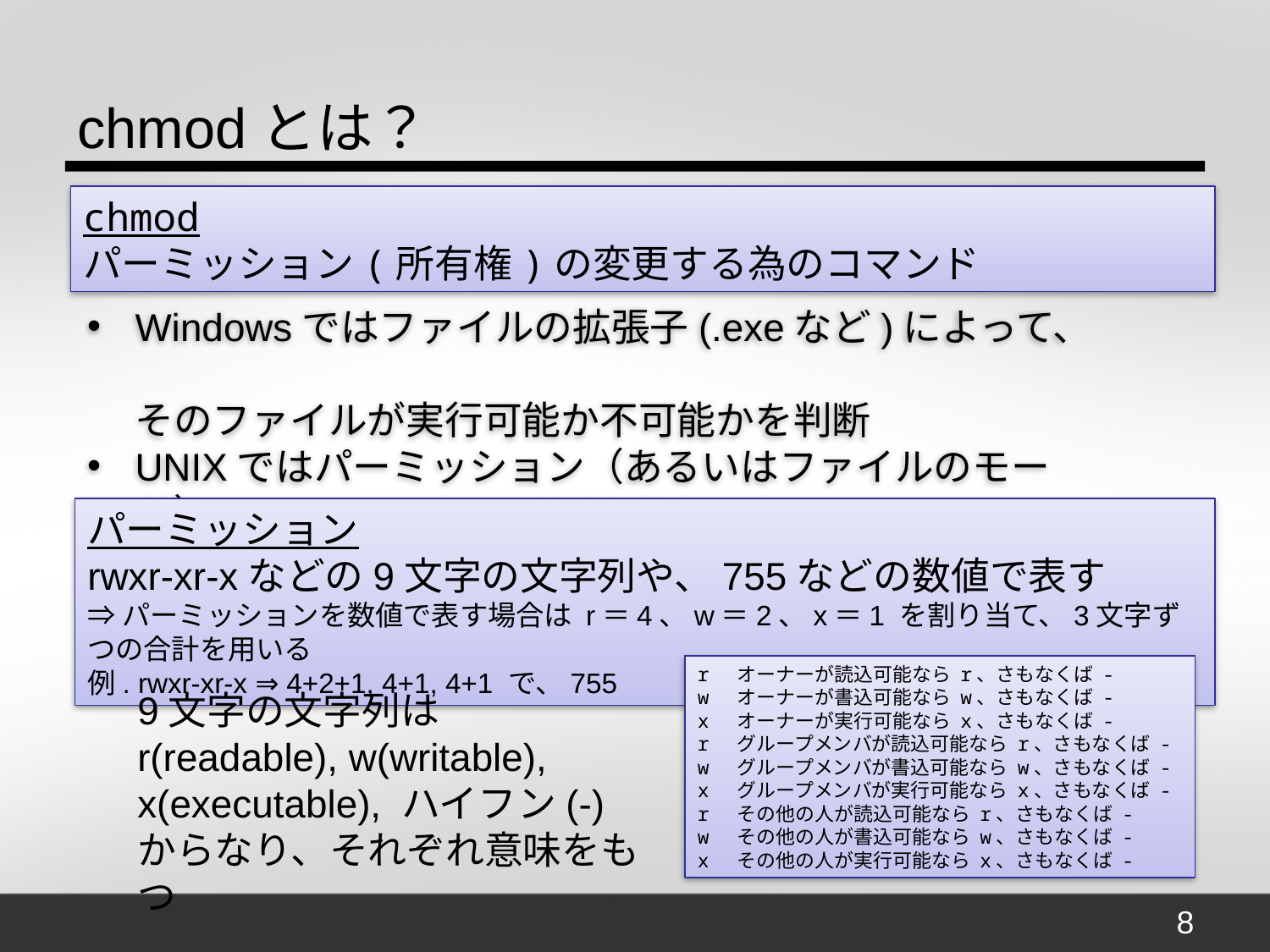

chmodとは？
chmod
パーミッション(所有権)の変更する為のコマンド
Windowsではファイルの拡張子(.exeなど)によって、
そのファイルが実行可能か不可能かを判断
UNIXではパーミッション（あるいはファイルのモード）
と呼ばれる特別な属性によって実行可能・不可能を判断
パーミッション
rwxr-xr-xなどの9文字の文字列や、755などの数値で表す
⇒パーミッションを数値で表す場合は r＝4、w＝2、x＝1 を割り当て、3文字ずつの合計を用いる
例. rwxr-xr-x ⇒ 4+2+1, 4+1, 4+1 で、755
r  オーナーが読込可能なら r、さもなくば -
w  オーナーが書込可能なら w、さもなくば -
x  オーナーが実行可能なら x、さもなくば -
r  グループメンバが読込可能なら r、さもなくば -
w  グループメンバが書込可能なら w、さもなくば -
x  グループメンバが実行可能なら x、さもなくば -
r  その他の人が読込可能なら r、さもなくば -
w  その他の人が書込可能なら w、さもなくば -
x  その他の人が実行可能なら x、さもなくば -
9文字の文字列は
r(readable), w(writable),
x(executable), ハイフン(-)
からなり、それぞれ意味をもつ
8